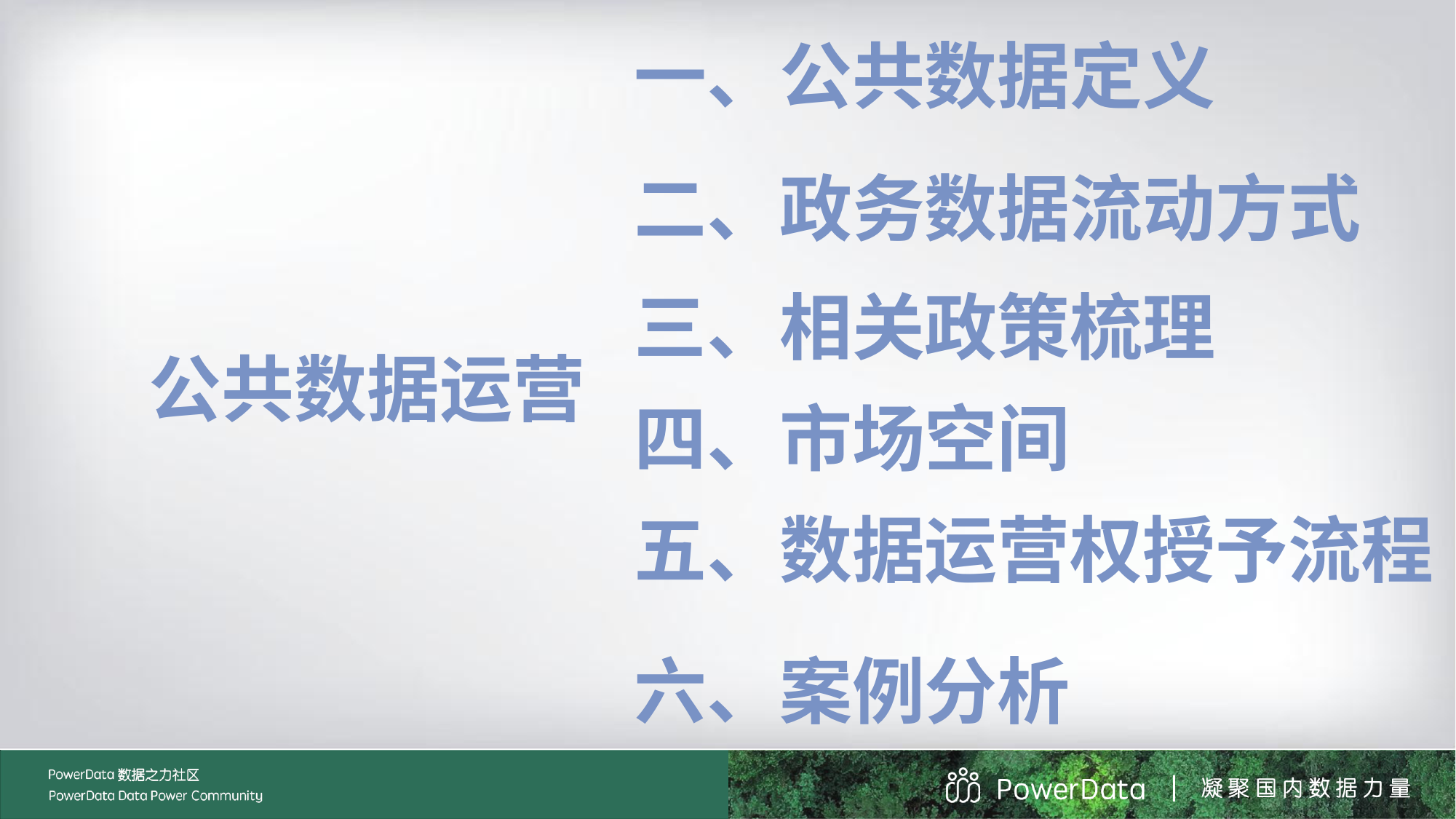

一、公共数据定义
二、政务数据流动方式
三、相关政策梳理
公共数据运营
四、市场空间
五、数据运营权授予流程
六、案例分析